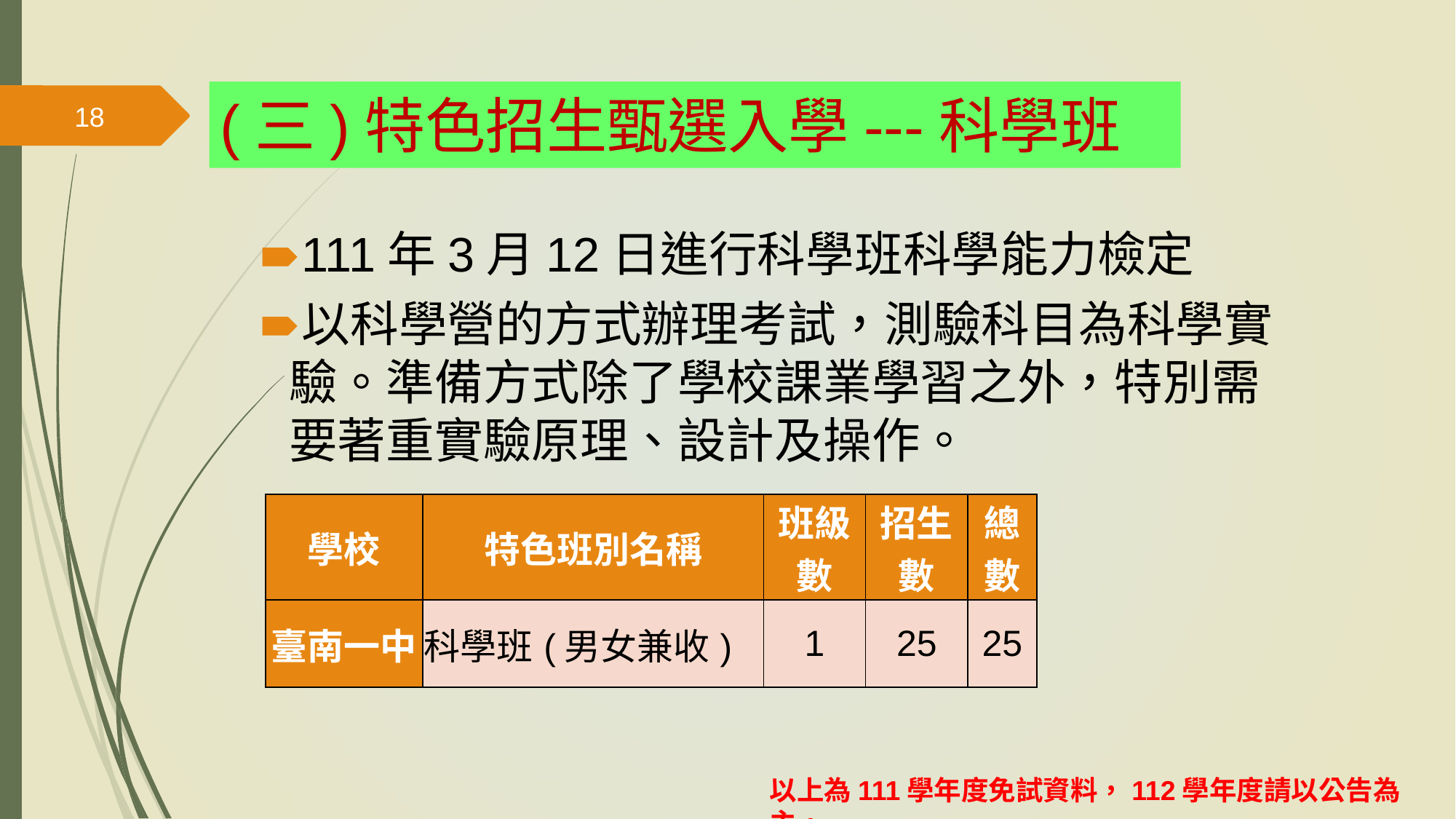

(三)特色招生甄選入學---科學班
18
111年3月12日進行科學班科學能力檢定
以科學營的方式辦理考試，測驗科目為科學實驗。準備方式除了學校課業學習之外，特別需要著重實驗原理、設計及操作。
| 學校 | 特色班別名稱 | 班級數 | 招生數 | 總數 |
| --- | --- | --- | --- | --- |
| 臺南一中 | 科學班(男女兼收) | 1 | 25 | 25 |
以上為111學年度免試資料，112學年度請以公告為主。